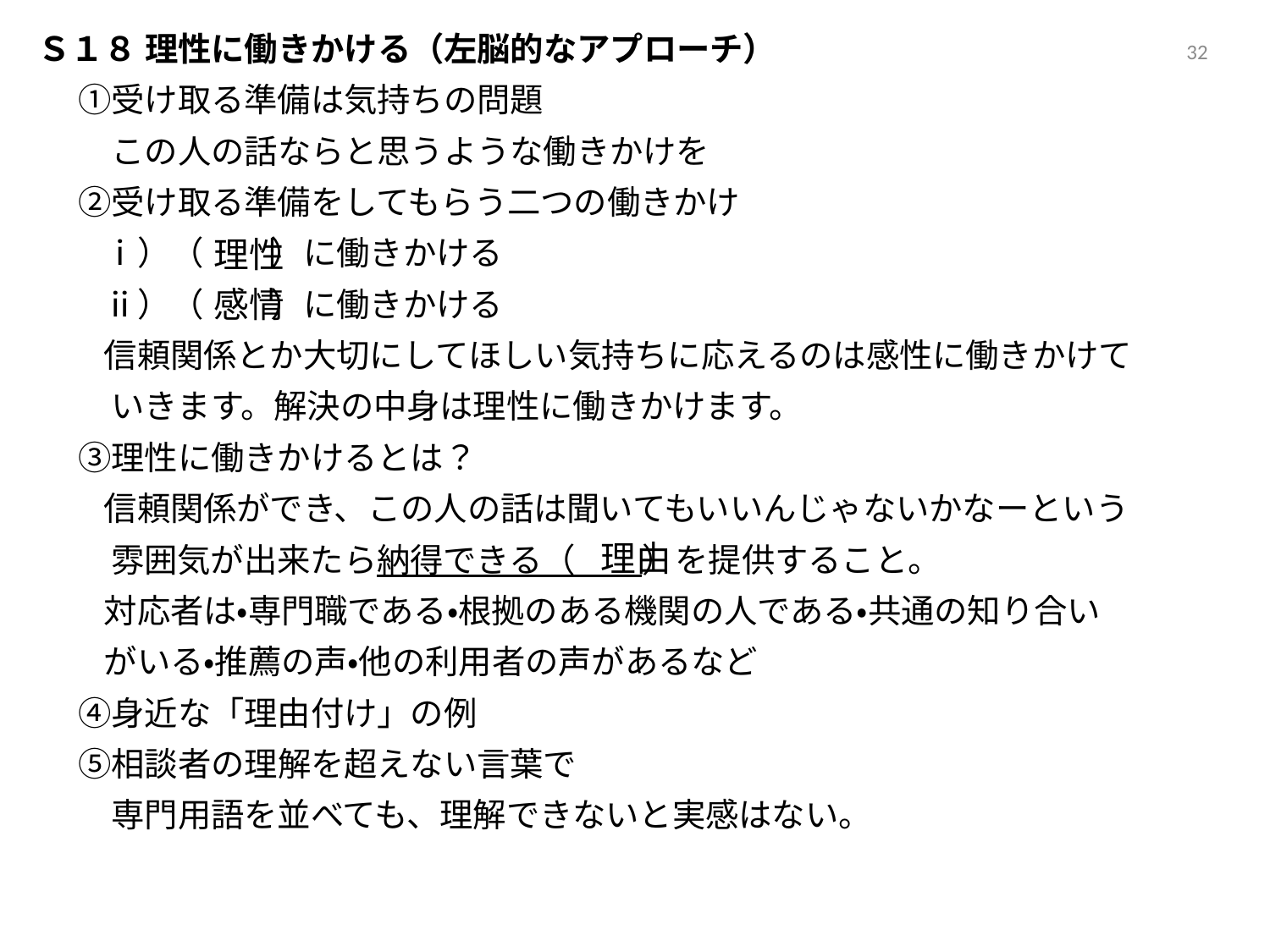

Ｓ１８ 理性に働きかける（左脳的なアプローチ）
　 ①受け取る準備は気持ちの問題
　　 この人の話ならと思うような働きかけを
　 ②受け取る準備をしてもらう二つの働きかけ
　　ⅰ）（　　）に働きかける
　　ⅱ）（　　）に働きかける
　　信頼関係とか大切にしてほしい気持ちに応えるのは感性に働きかけて
         いきます。解決の中身は理性に働きかけます。
　 ③理性に働きかけるとは？
　　信頼関係ができ、この人の話は聞いてもいいんじゃないかなーという
         雰囲気が出来たら納得できる（　　）を提供すること。
　　対応者は・専門職である・根拠のある機関の人である・共通の知り合い
　　がいる・推薦の声・他の利用者の声があるなど
　 ④身近な「理由付け」の例
　 ⑤相談者の理解を超えない言葉で
　　 専門用語を並べても、理解できないと実感はない。

32
理性
感情
理由